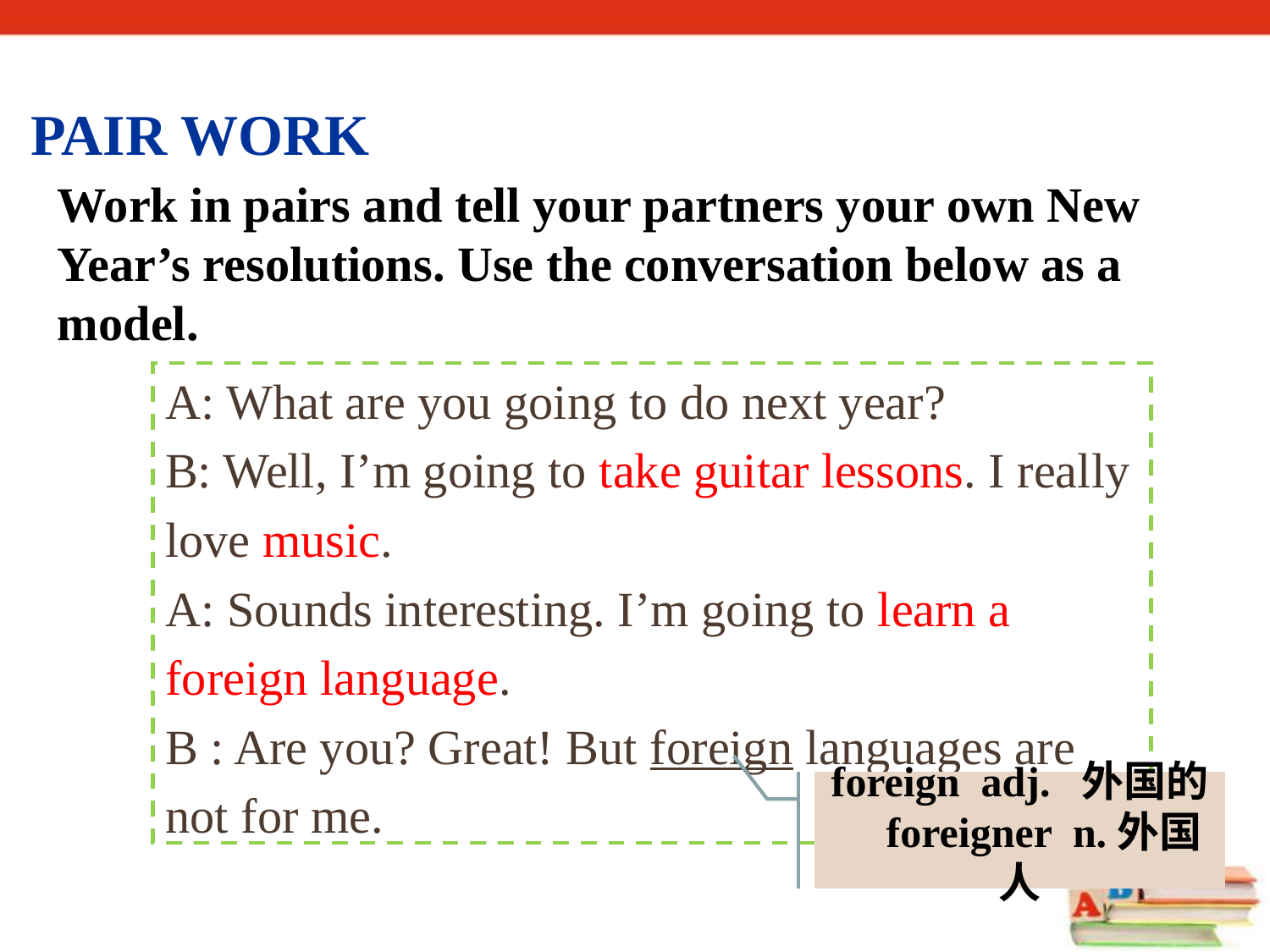

Pair work
Work in pairs and tell your partners your own New Year’s resolutions. Use the conversation below as a model.
A: What are you going to do next year?
B: Well, I’m going to take guitar lessons. I really
love music.
A: Sounds interesting. I’m going to learn a
foreign language.
B : Are you? Great! But foreign languages are
not for me.
foreign  adj.  外国的     foreigner  n.外国人